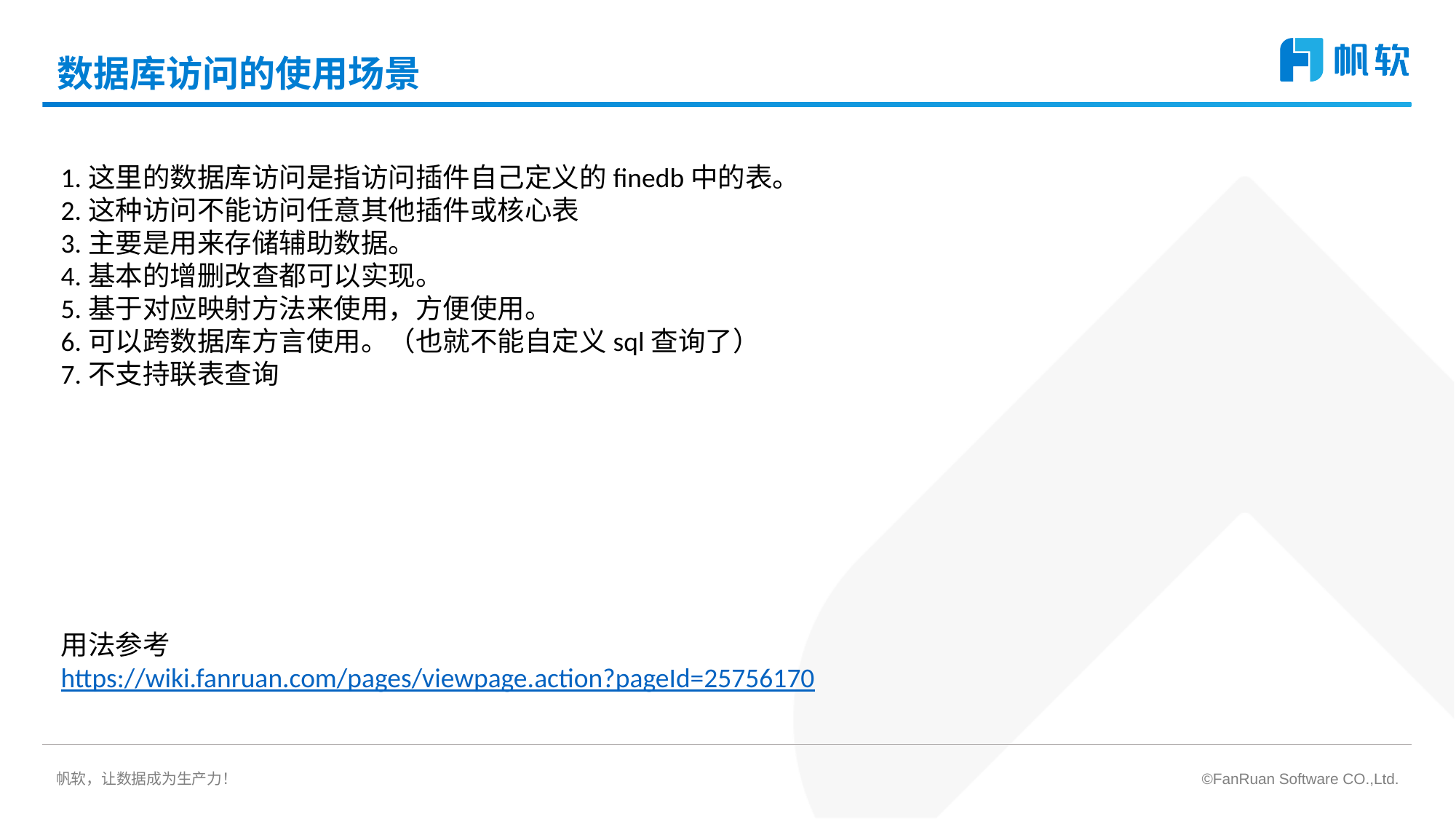

# 数据库访问的使用场景
1.这里的数据库访问是指访问插件自己定义的finedb中的表。
2.这种访问不能访问任意其他插件或核心表
3.主要是用来存储辅助数据。
4.基本的增删改查都可以实现。
5.基于对应映射方法来使用，方便使用。
6.可以跨数据库方言使用。（也就不能自定义sql查询了）
7.不支持联表查询
用法参考
https://wiki.fanruan.com/pages/viewpage.action?pageId=25756170